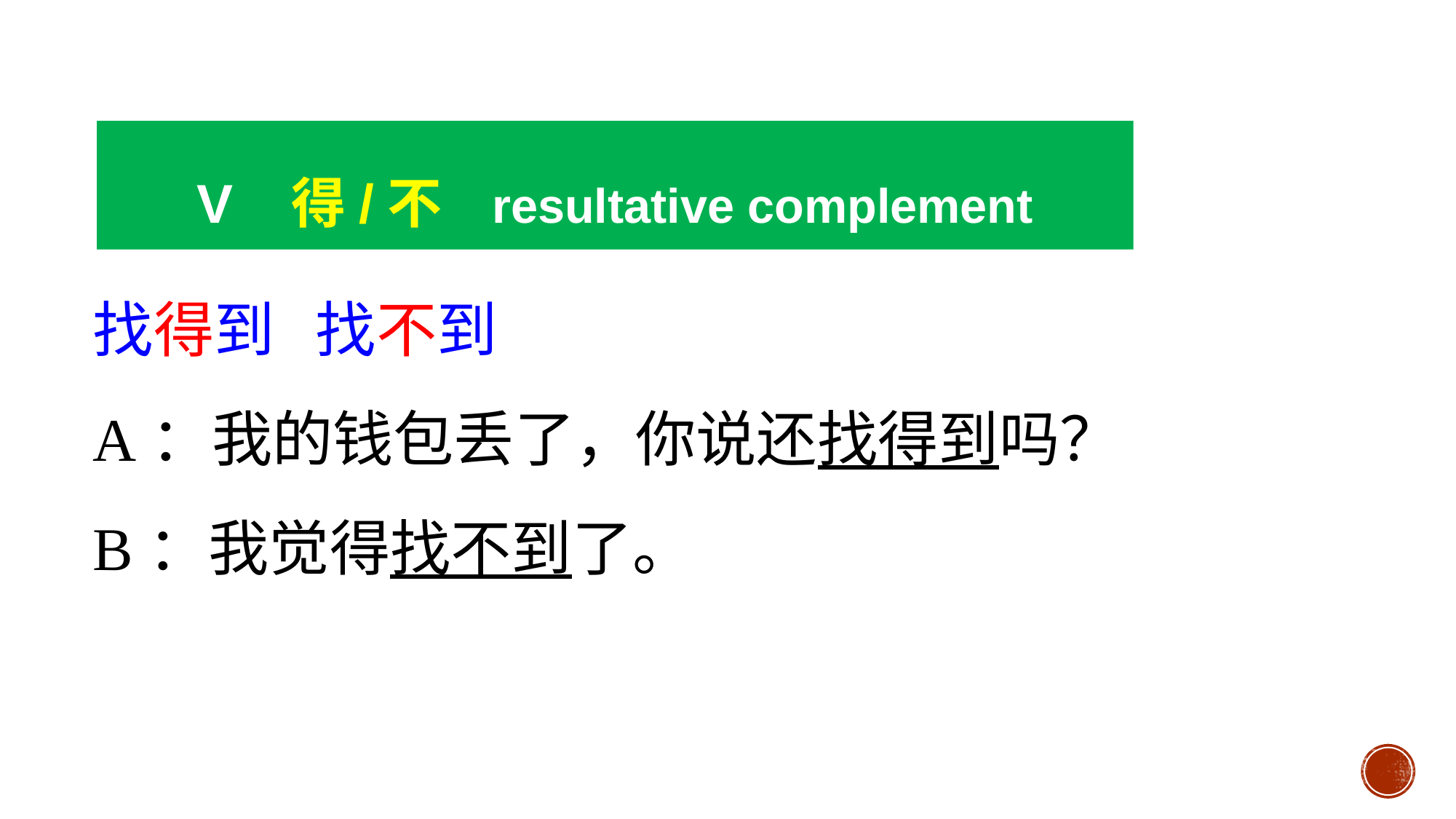

V   得/不   resultative complement
找得到   找不到
A：我的钱包丢了，你说还找得到吗？
B：我觉得找不到了。